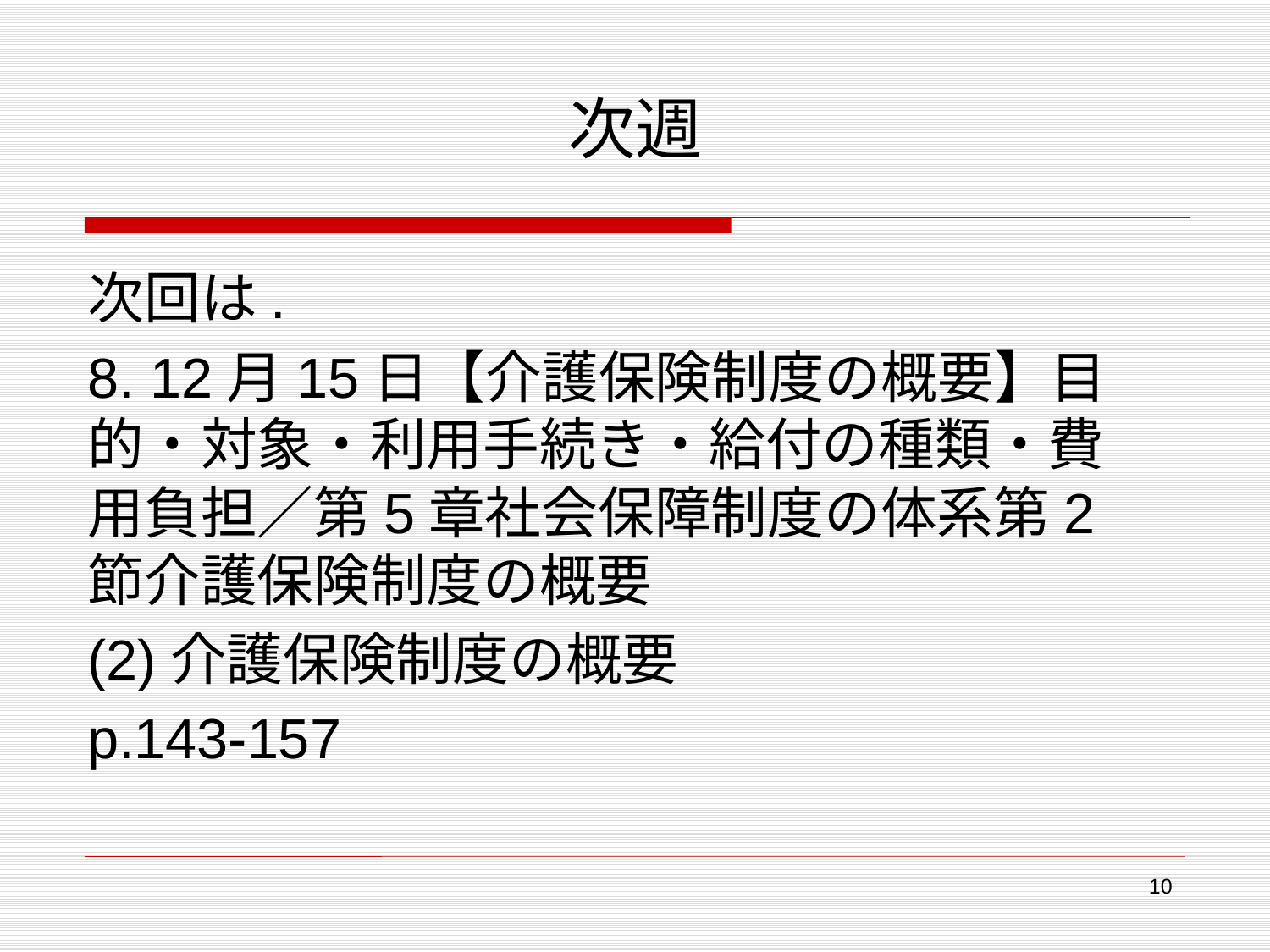

# 次週
次回は.
8. 12月15日【介護保険制度の概要】目的・対象・利用手続き・給付の種類・費用負担／第5章社会保障制度の体系第2節介護保険制度の概要
(2)介護保険制度の概要
p.143-157

10